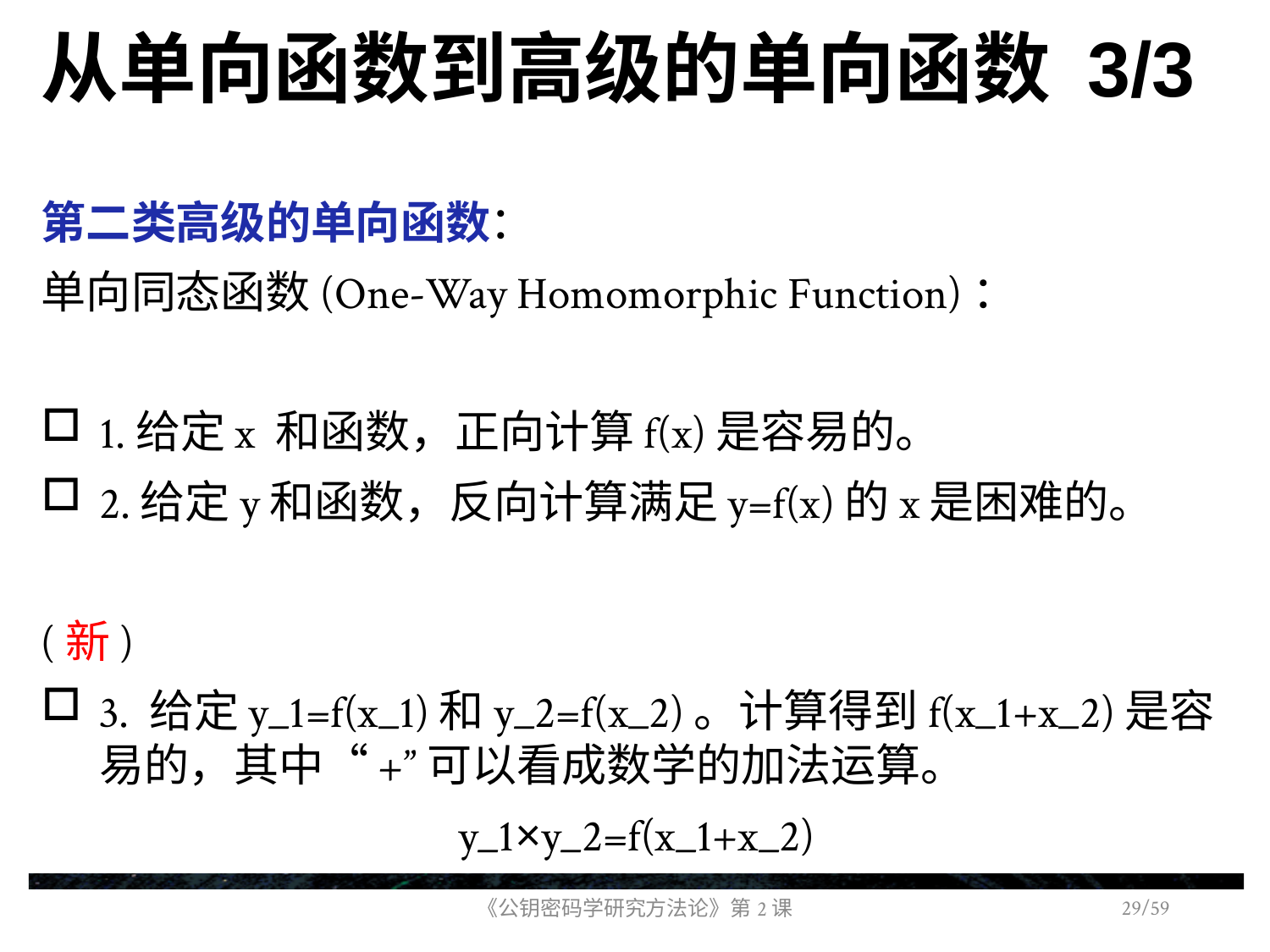

# 从单向函数到高级的单向函数 3/3
第二类高级的单向函数：
单向同态函数(One-Way Homomorphic Function)：

1.给定x 和函数，正向计算f(x)是容易的。
2.给定y和函数，反向计算满足y=f(x)的x是困难的。

(新)
3. 给定y_1=f(x_1)和y_2=f(x_2)。计算得到f(x_1+x_2)是容易的，其中“+”可以看成数学的加法运算。
y_1×y_2=f(x_1+x_2)
《公钥密码学研究方法论》第2课
29/59